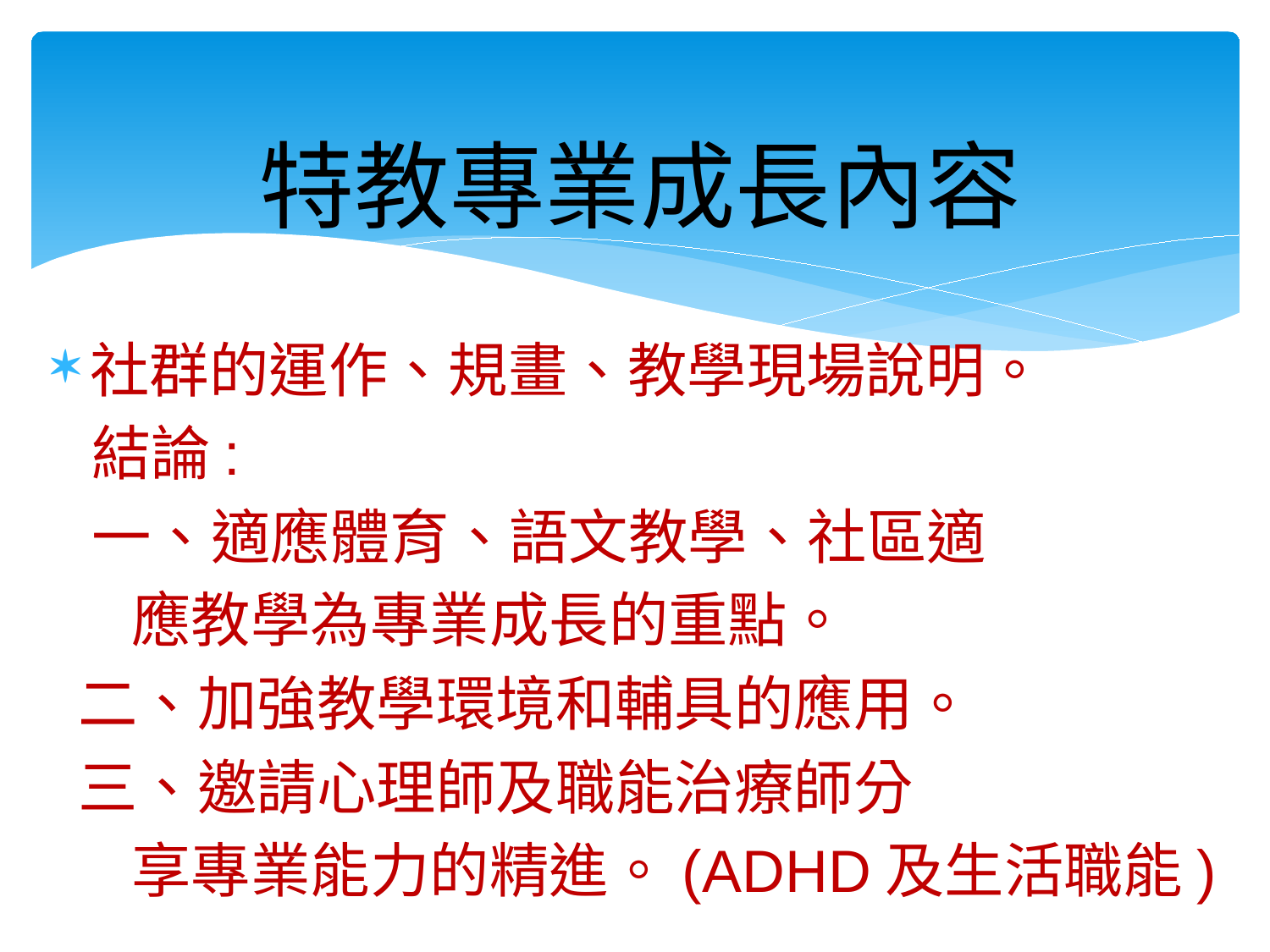

# 特教專業成長內容
社群的運作、規畫、教學現場說明。
  結論:
  一、適應體育、語文教學、社區適
     應教學為專業成長的重點。
 二、加強教學環境和輔具的應用。
 三、邀請心理師及職能治療師分
     享專業能力的精進。(ADHD及生活職能)